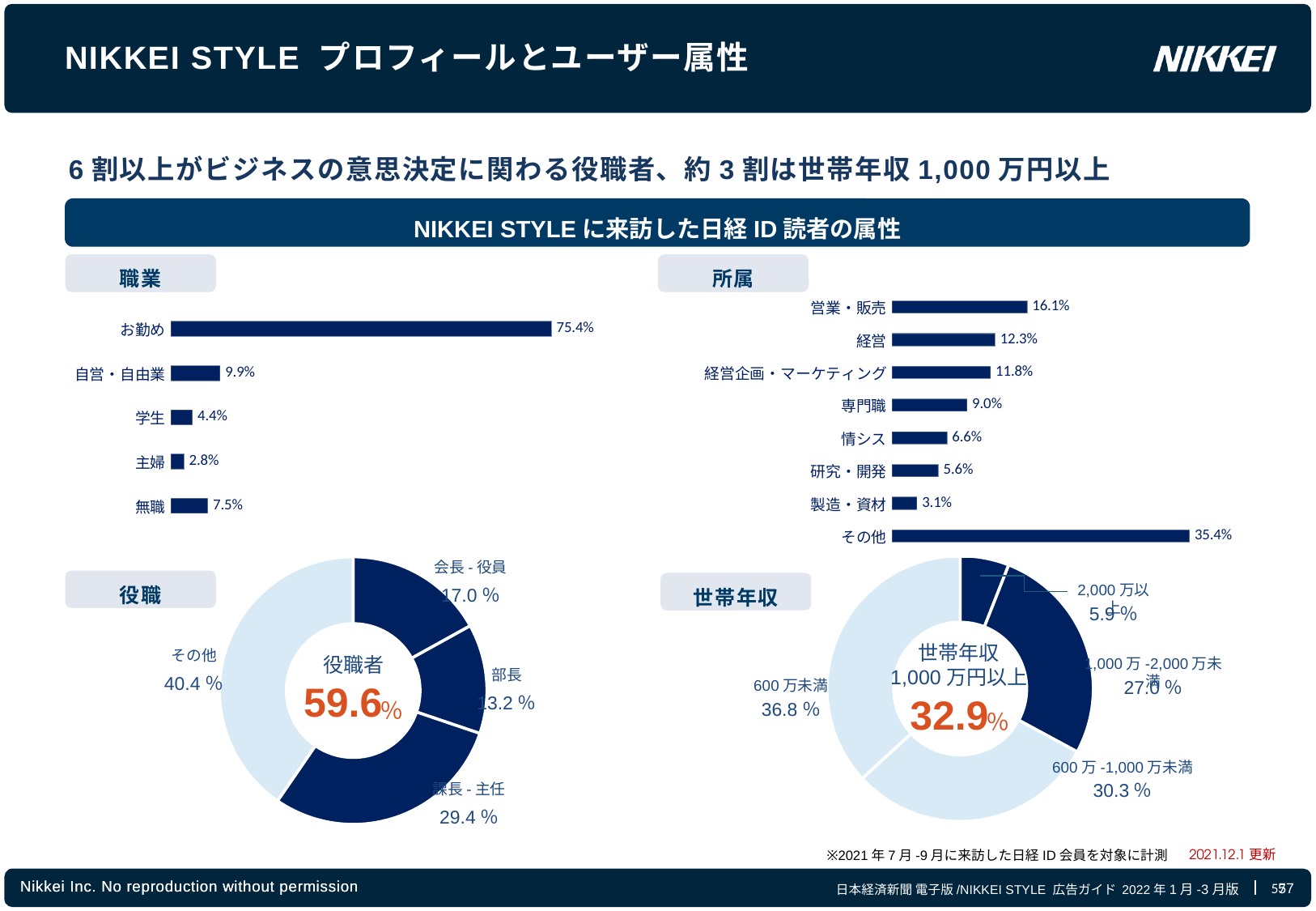

# NIKKEI STYLE プロフィールとユーザー属性
6割以上がビジネスの意思決定に関わる役職者、約3割は世帯年収1,000万円以上
NIKKEI STYLEに来訪した日経ID読者の属性

職業
所属

### Chart

| Category |  |
|---|---|
| 営業・販売 | 0.1614469049681548 |
| 経営 | 0.12345782658968361 |
| 経営企画・マーケティング | 0.11798175150448961 |
| 専門職 | 0.09018542333685685 |
| 情シス | 0.06639216329770387 |
| 研究・開発 | 0.055817805066991286 |
| 製造・資材 | 0.030585882792912775 |
| その他 | 0.3541322424432072 |

### Chart

| Category |  |
|---|---|
| お勤め | 0.754392488005662 |
| 自営・自由業 | 0.09914449630303683 |
| 学生 | 0.04429506560601168 |
| 主婦 | 0.027537238709340744 |
| 無職 | 0.0746307113759487 |

### Chart

| Category |  |
|---|---|
| 2000万以上 | 0.05941116507765186 |
| 1000万-2000万未満 | 0.26953288960844274 |
| 600万-1000万未満 | 0.30275229357798167 |
| 600万未満 | 0.3683036517359237 |

### Chart

| Category |  |
|---|---|
| 会長-役員 | 0.1695747562813591 |
| 部長 | 0.1323730850678215 |
| 課長-主任 | 0.29383215369059656 |
| その他 | 0.4042200049602228 |
会長-役員

役職
2,000万以上
5.9％
世帯年収
1,000万円以上
1,000万-2,000万未満
27.0％
600万未満
36.8％
32.9
％
600万-1,000万未満
30.3％
世帯年収
17.0％
その他
役職者
部長
40.4％
59.6
13.2％
％
課長-主任
29.4％
※2021年7月-9月に来訪した日経ID会員を対象に計測
2021.12.1更新
57